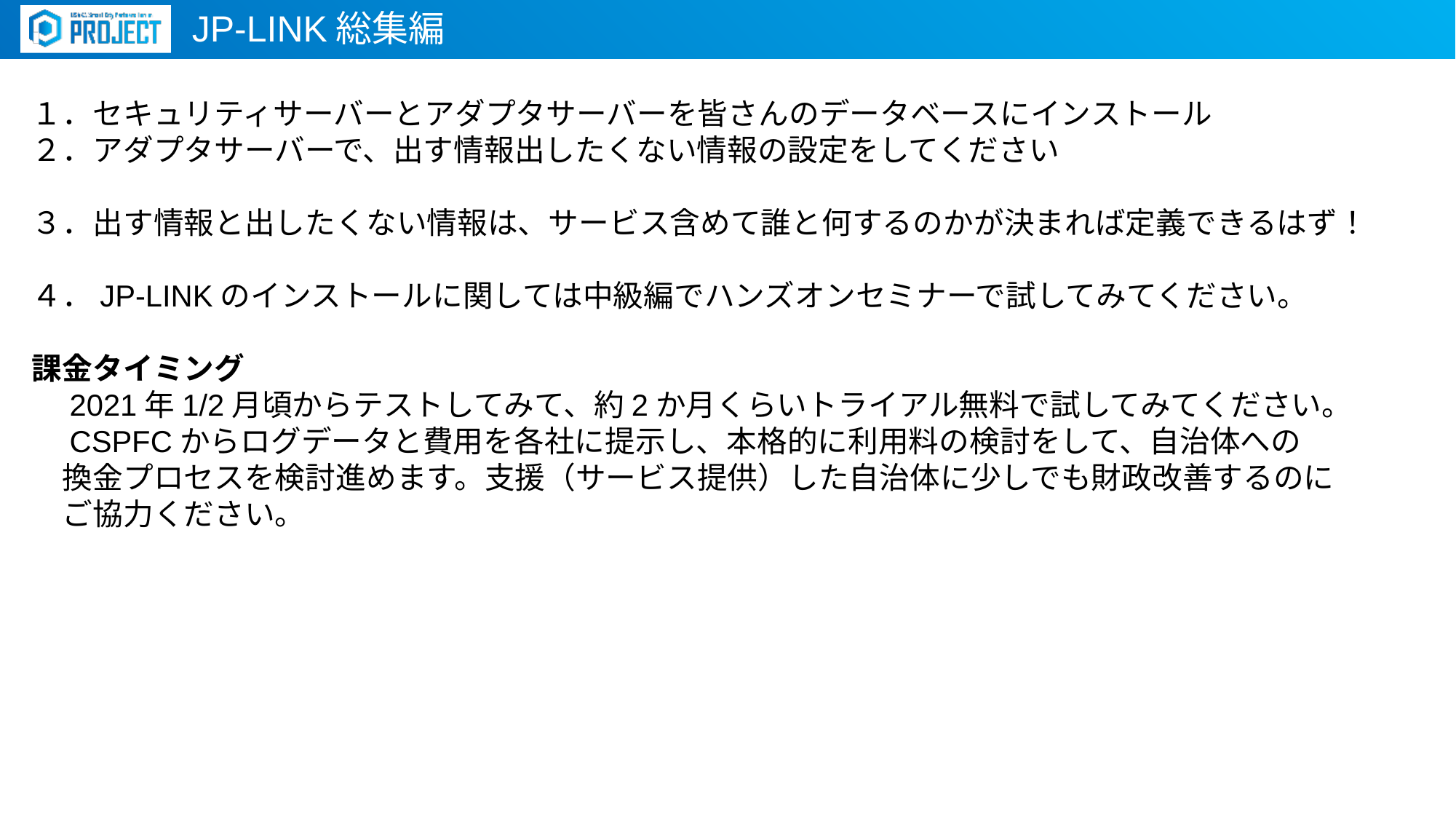

JP-LINK総集編
１．セキュリティサーバーとアダプタサーバーを皆さんのデータベースにインストール
２．アダプタサーバーで、出す情報出したくない情報の設定をしてください

３．出す情報と出したくない情報は、サービス含めて誰と何するのかが決まれば定義できるはず！

４．JP-LINKのインストールに関しては中級編でハンズオンセミナーで試してみてください。

課金タイミング
　2021年1/2月頃からテストしてみて、約2か月くらいトライアル無料で試してみてください。
　CSPFCからログデータと費用を各社に提示し、本格的に利用料の検討をして、自治体への
　換金プロセスを検討進めます。支援（サービス提供）した自治体に少しでも財政改善するのに
　ご協力ください。